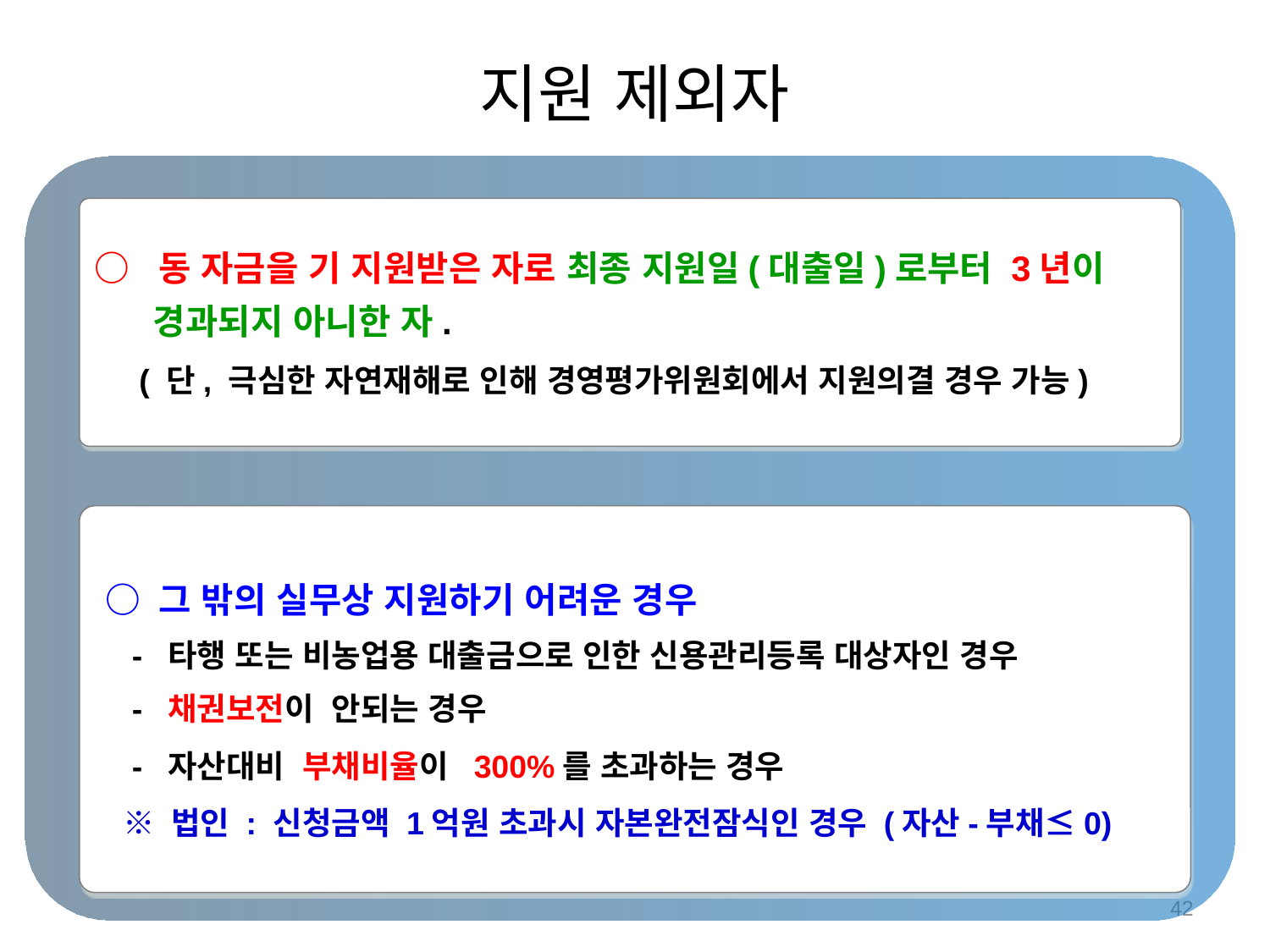

지원 제외자

○  동 자금을 기 지원받은 자로 최종 지원일(대출일)로부터 3년이
     경과되지 아니한 자.
     ( 단, 극심한 자연재해로 인해 경영평가위원회에서 지원의결 경우 가능)
 ○ 그 밖의 실무상 지원하기 어려운 경우
    -  타행 또는 비농업용 대출금으로 인한 신용관리등록 대상자인 경우
    -  채권보전이  안되는 경우
    -  자산대비  부채비율이  300%를 초과하는 경우
   ※ 법인 : 신청금액 1억원 초과시 자본완전잠식인 경우 (자산-부채≤0)
42